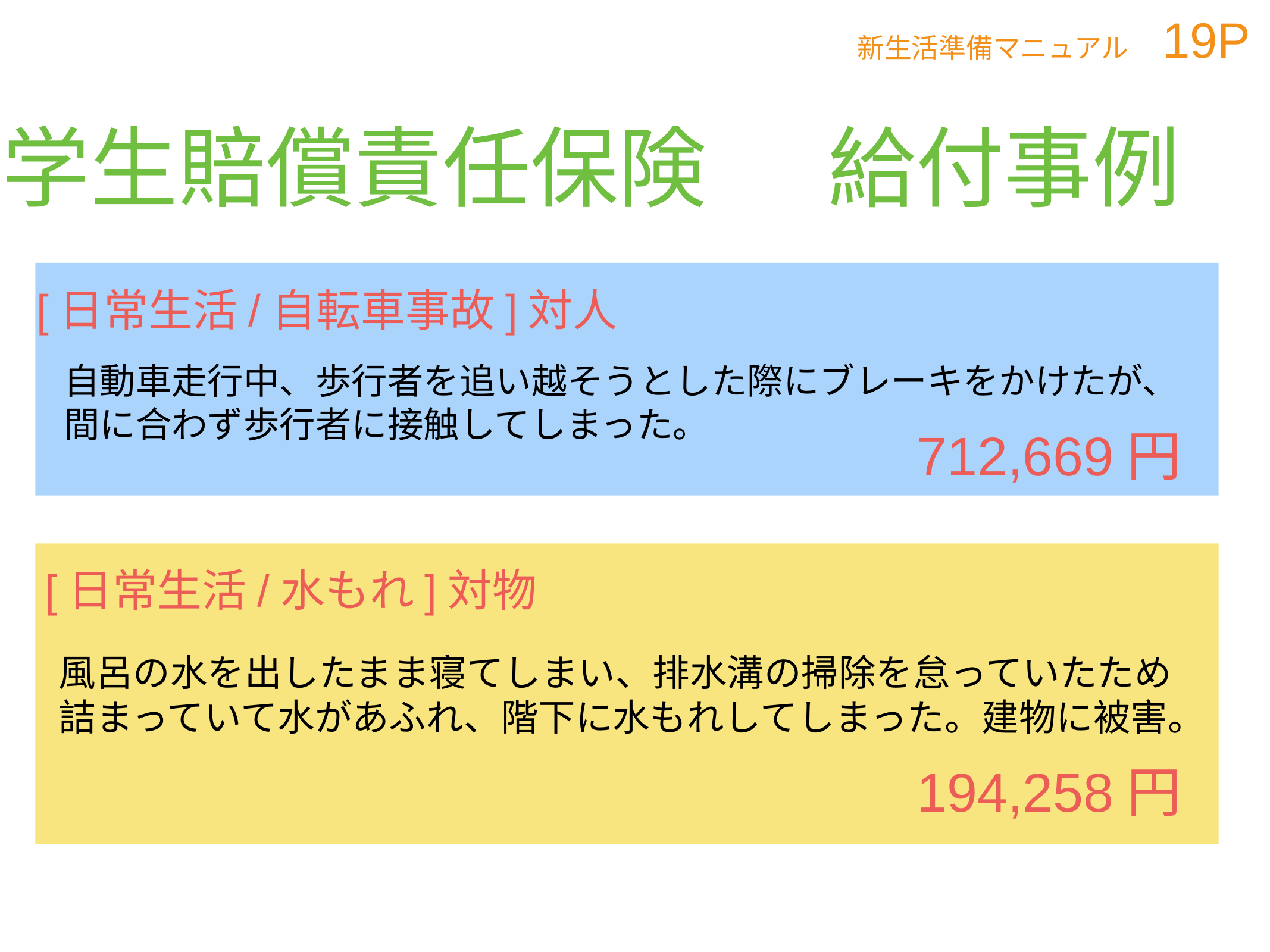

新生活準備マニュアル　19P
学生賠償責任保険
給付事例

[日常生活/自転車事故]対人
自動車走行中、歩行者を追い越そうとした際にブレーキをかけたが、
間に合わず歩行者に接触してしまった。
712,669円

[日常生活/水もれ]対物
風呂の水を出したまま寝てしまい、排水溝の掃除を怠っていたため
詰まっていて水があふれ、階下に水もれしてしまった。建物に被害。
194,258円